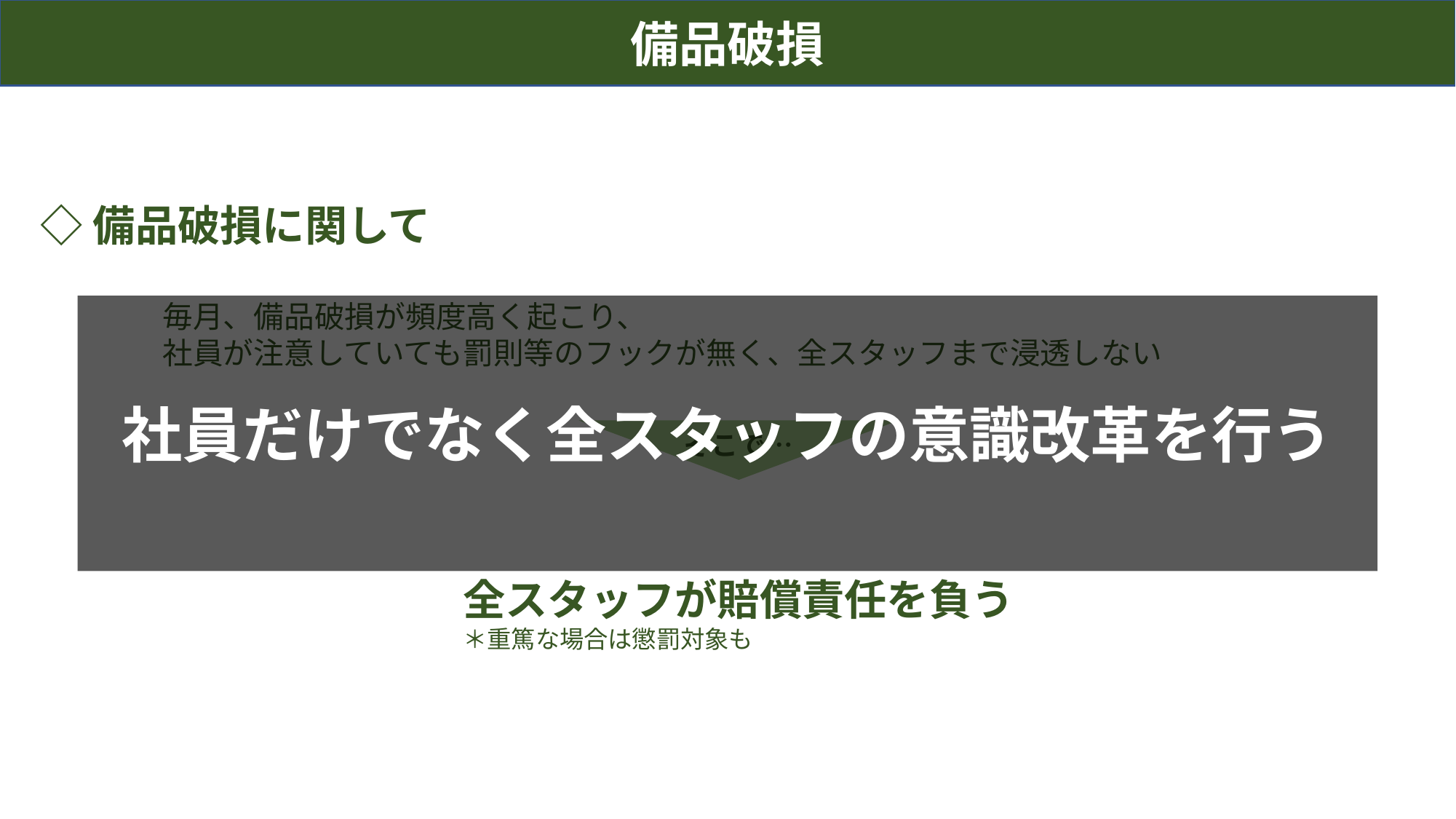

備品破損
◇備品破損に関して
毎月、備品破損が頻度高く起こり、
社員が注意していても罰則等のフックが無く、全スタッフまで浸透しない
社員だけでなく全スタッフの意識改革を行う

そこで…
全スタッフが賠償責任を負う
＊重篤な場合は懲罰対象も